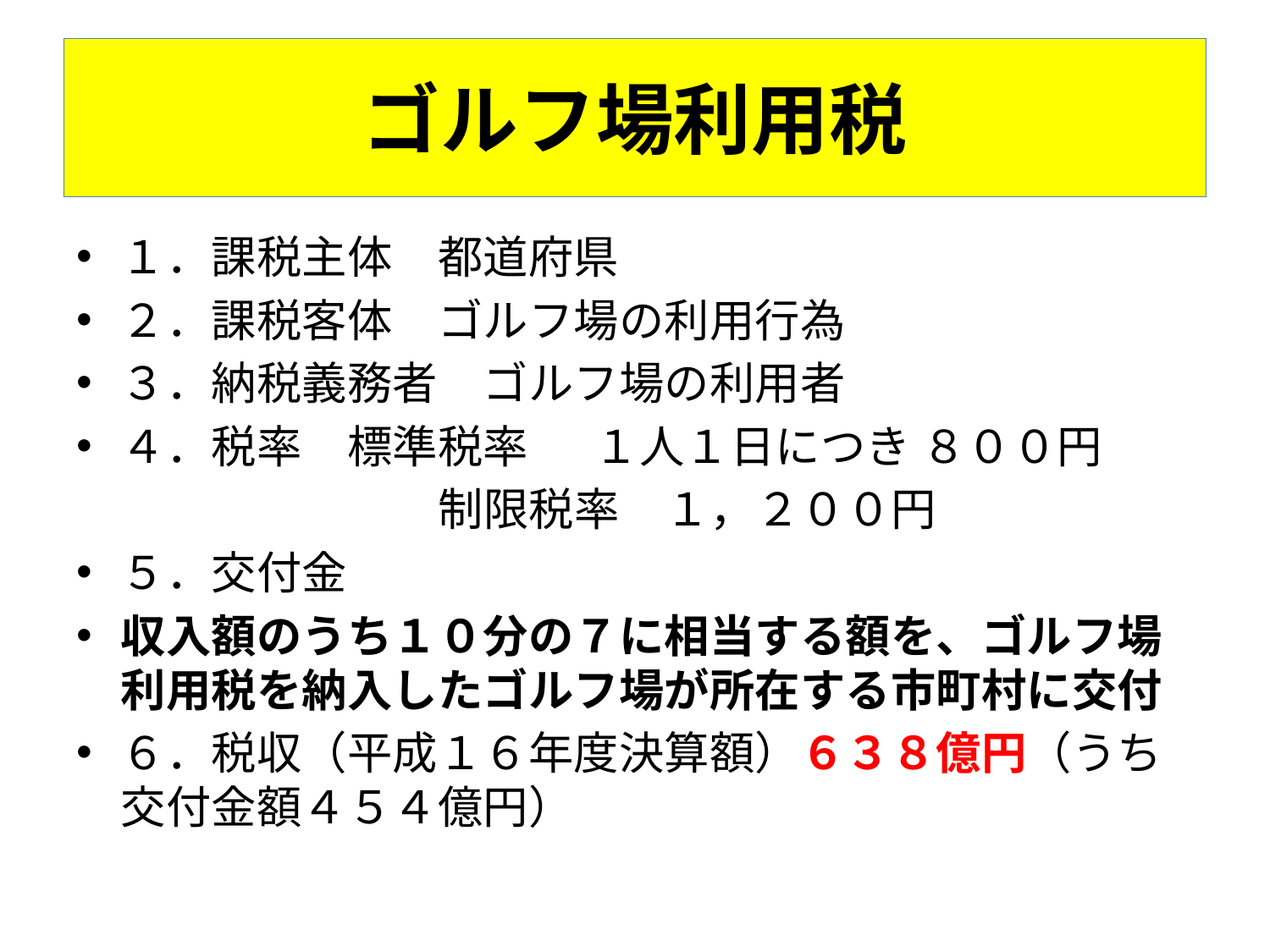

# ゴルフ場利用税
１．課税主体　都道府県
２．課税客体　ゴルフ場の利用行為
３．納税義務者　ゴルフ場の利用者
４．税率　標準税率  　１人１日につき ８００円
　　　　　　　　制限税率　１，２００円
５．交付金
収入額のうち１０分の７に相当する額を、ゴルフ場利用税を納入したゴルフ場が所在する市町村に交付
６．税収（平成１６年度決算額）６３８億円（うち交付金額４５４億円）